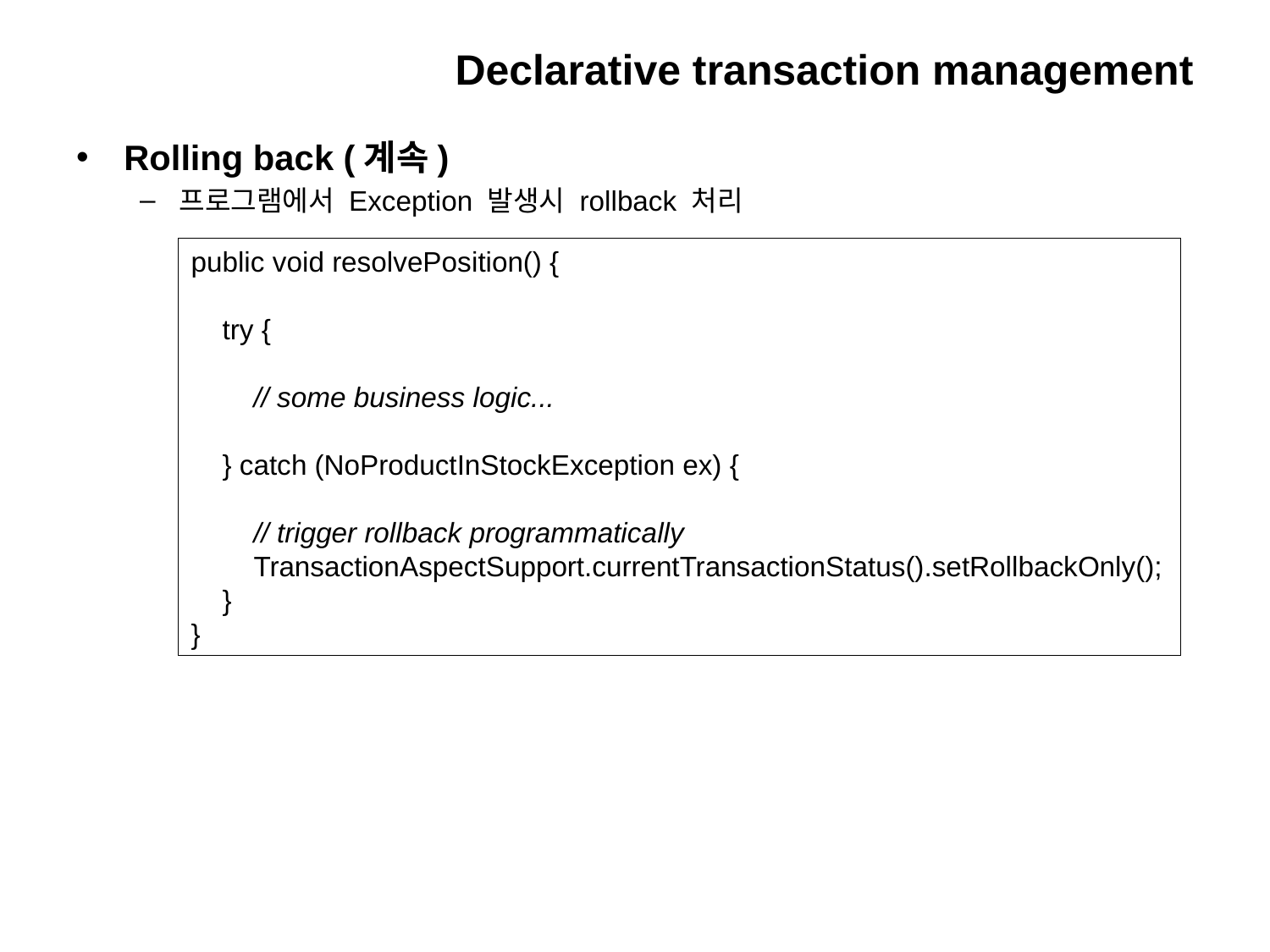

# Declarative transaction management
Rolling back (계속)
프로그램에서 Exception 발생시 rollback 처리

public void resolvePosition() {

    try {

        // some business logic...

    } catch (NoProductInStockException ex) {

        // trigger rollback programmatically
        TransactionAspectSupport.currentTransactionStatus().setRollbackOnly();
    }
}